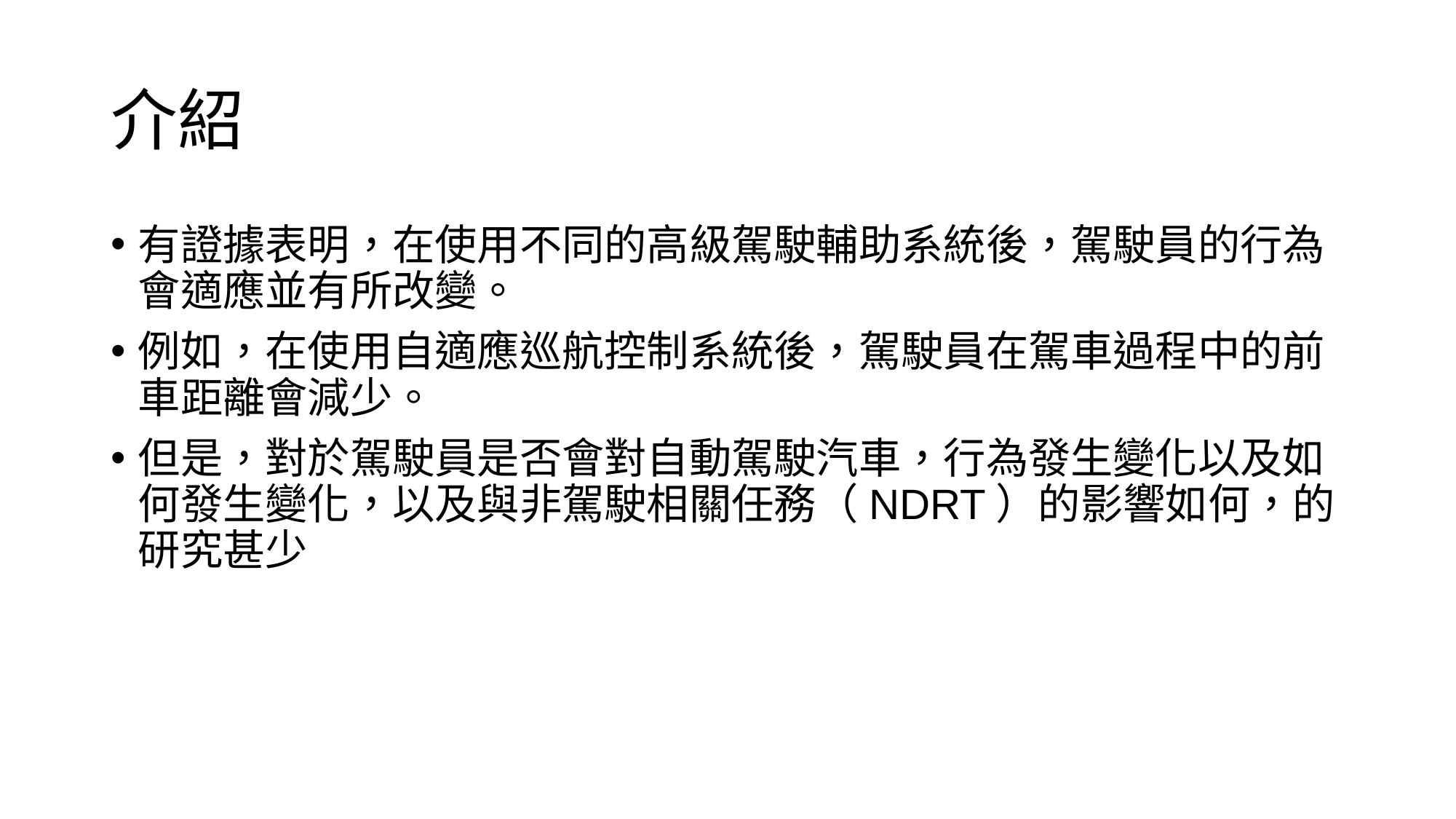

# 介紹
有證據表明，在使用不同的高級駕駛輔助系統後，駕駛員的行為會適應並有所改變。
例如，在使用自適應巡航控制系統後，駕駛員在駕車過程中的前車距離會減少。
但是，對於駕駛員是否會對自動駕駛汽車，行為發生變化以及如何發生變化，以及與非駕駛相關任務（NDRT）的影響如何，的研究甚少